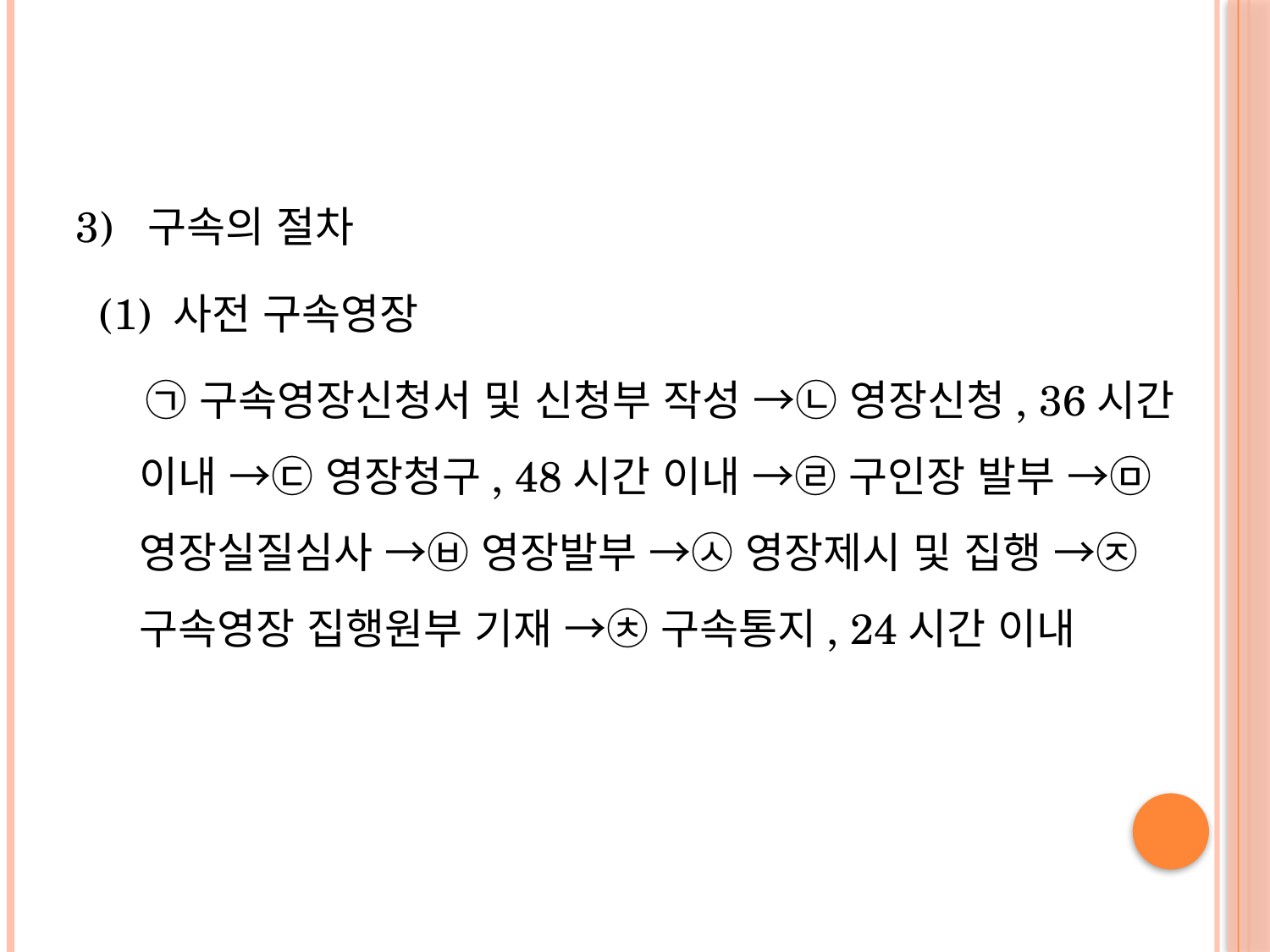

#
3)  구속의 절차
  (1) 사전 구속영장
     ㉠ 구속영장신청서 및 신청부 작성 →㉡ 영장신청, 36시간 이내 →㉢ 영장청구, 48시간 이내 →㉣ 구인장 발부 →㉤ 영장실질심사 →㉥ 영장발부 →㉦ 영장제시 및 집행 →㉨ 구속영장 집행원부 기재 →㉩ 구속통지, 24시간 이내